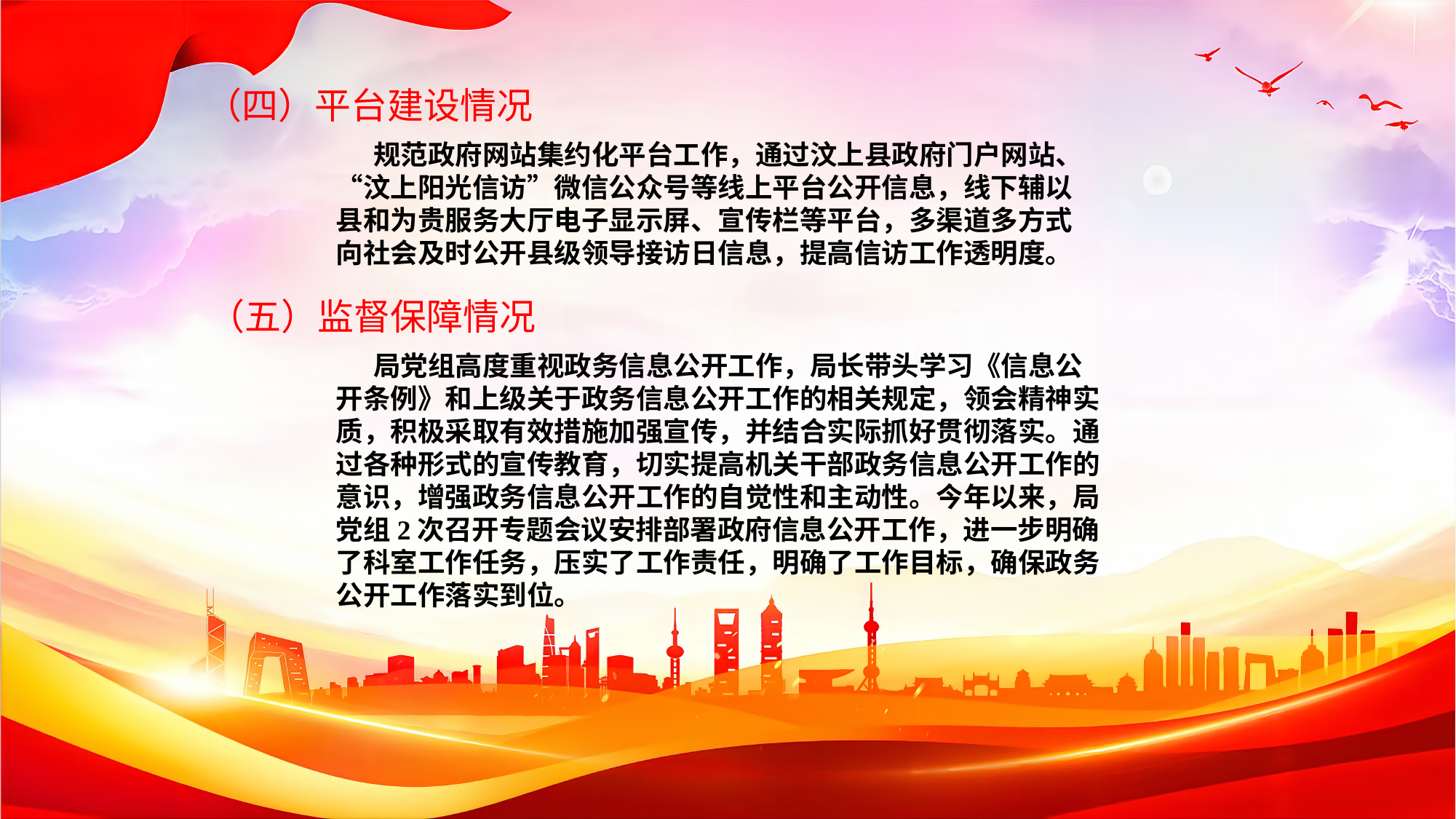

（四）平台建设情况
     规范政府网站集约化平台工作，通过汶上县政府门户网站、“汶上阳光信访”微信公众号等线上平台公开信息，线下辅以县和为贵服务大厅电子显示屏、宣传栏等平台，多渠道多方式向社会及时公开县级领导接访日信息，提高信访工作透明度。
（五）监督保障情况
     局党组高度重视政务信息公开工作，局长带头学习《信息公开条例》和上级关于政务信息公开工作的相关规定，领会精神实质，积极采取有效措施加强宣传，并结合实际抓好贯彻落实。通过各种形式的宣传教育，切实提高机关干部政务信息公开工作的意识，增强政务信息公开工作的自觉性和主动性。今年以来，局党组2次召开专题会议安排部署政府信息公开工作，进一步明确了科室工作任务，压实了工作责任，明确了工作目标，确保政务公开工作落实到位。